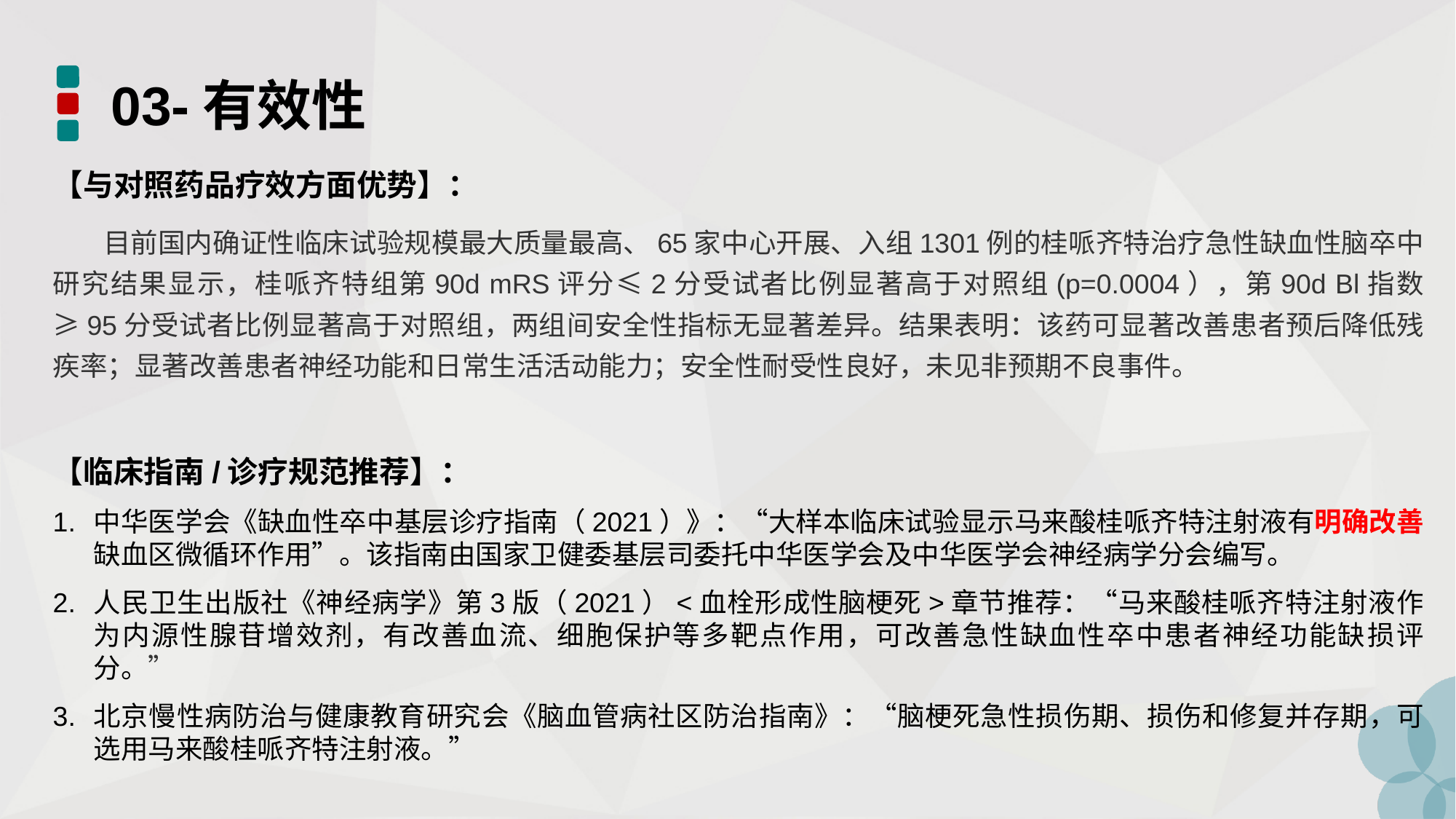

# 03-有效性
【与对照药品疗效方面优势】：
       目前国内确证性临床试验规模最大质量最高、65家中心开展、入组1301例的桂哌齐特治疗急性缺血性脑卒中研究结果显示，桂哌齐特组第90d mRS评分≤2分受试者比例显著高于对照组(p=0.0004），第90d Bl指数≥95分受试者比例显著高于对照组，两组间安全性指标无显著差异。结果表明：该药可显著改善患者预后降低残疾率；显著改善患者神经功能和日常生活活动能力；安全性耐受性良好，未见非预期不良事件。

【临床指南/诊疗规范推荐】：
中华医学会《缺血性卒中基层诊疗指南（2021）》：“大样本临床试验显示马来酸桂哌齐特注射液有明确改善缺血区微循环作用”。该指南由国家卫健委基层司委托中华医学会及中华医学会神经病学分会编写。
人民卫生出版社《神经病学》第3版（2021）<血栓形成性脑梗死>章节推荐：“马来酸桂哌齐特注射液作为内源性腺苷增效剂，有改善血流、细胞保护等多靶点作用，可改善急性缺血性卒中患者神经功能缺损评分。”
北京慢性病防治与健康教育研究会《脑血管病社区防治指南》：“脑梗死急性损伤期、损伤和修复并存期，可选用马来酸桂哌齐特注射液。”